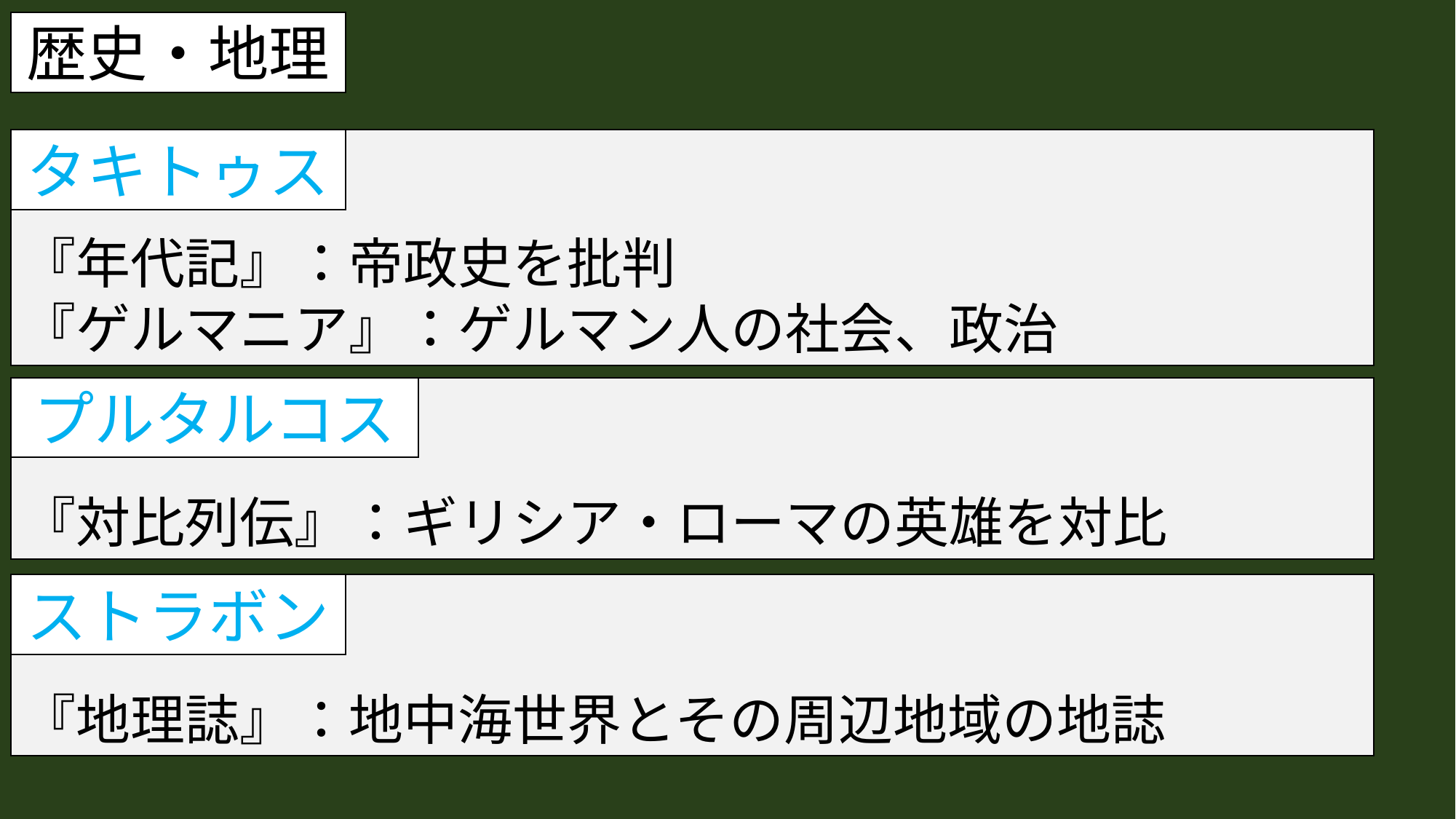

歴史・地理
『年代記』：帝政史を批判
『ゲルマニア』：ゲルマン人の社会、政治
タキトゥス
『対比列伝』：ギリシア・ローマの英雄を対比
プルタルコス
『地理誌』：地中海世界とその周辺地域の地誌
ストラボン